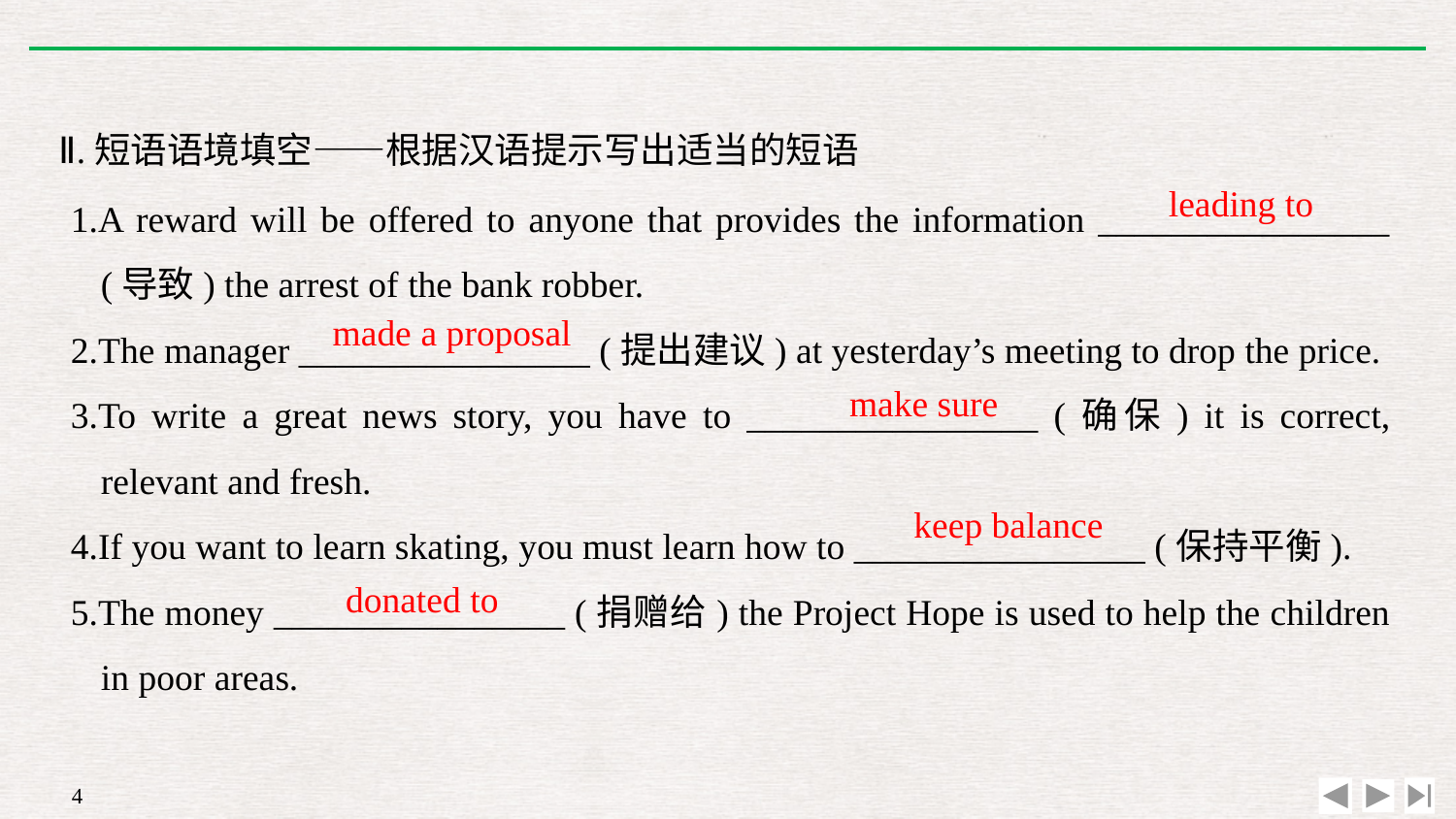

Ⅱ.短语语境填空——根据汉语提示写出适当的短语
1.A reward will be offered to anyone that provides the information ________________ (导致) the arrest of the bank robber.
2.The manager ________________ (提出建议) at yesterday’s meeting to drop the price.
3.To write a great news story, you have to ________________ (确保) it is correct, relevant and fresh.
4.If you want to learn skating, you must learn how to ________________ (保持平衡).
5.The money ________________ (捐赠给) the Project Hope is used to help the children in poor areas.
leading to
made a proposal
make sure
keep balance
donated to